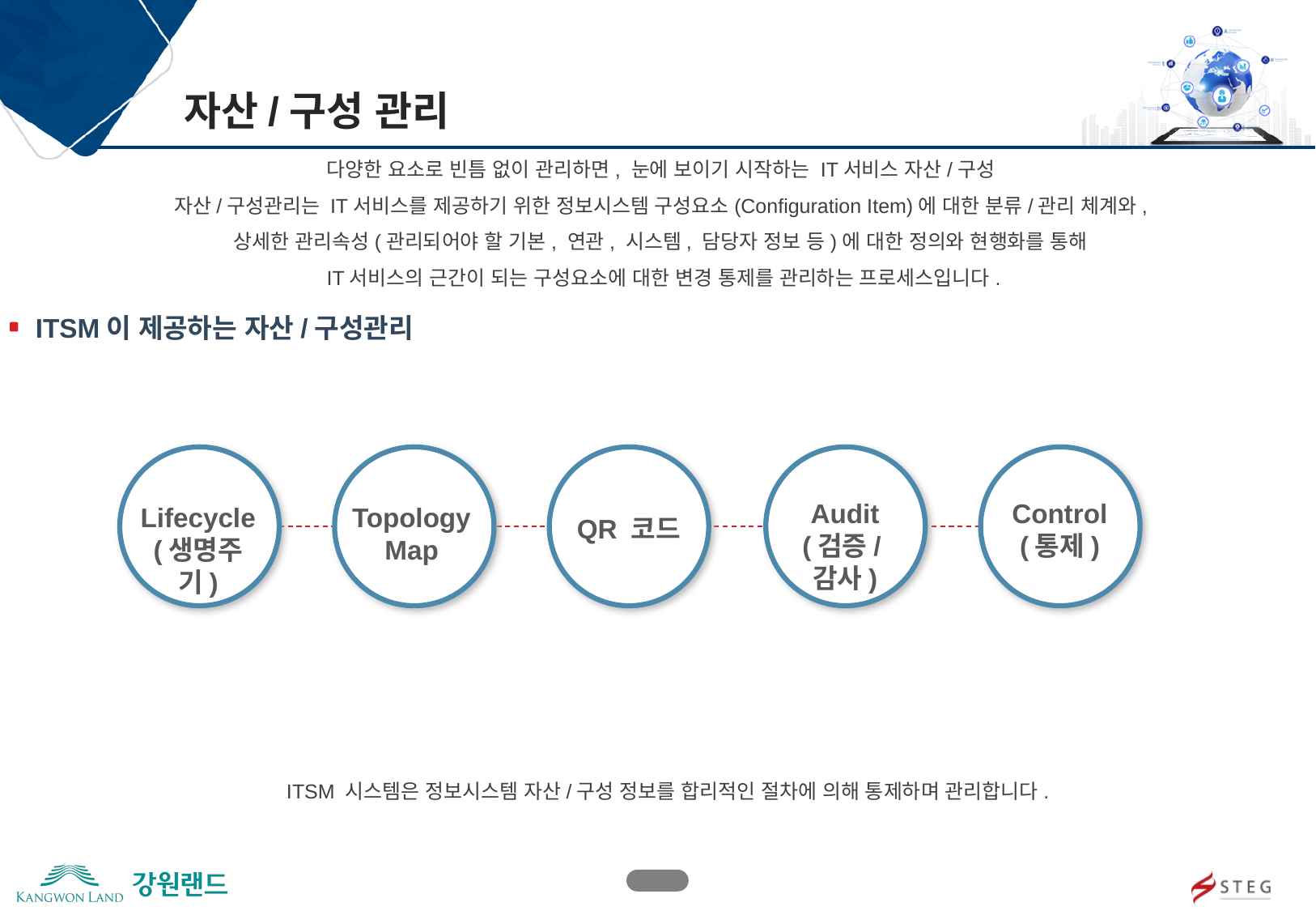

자산/구성 관리
다양한 요소로 빈틈 없이 관리하면, 눈에 보이기 시작하는 IT서비스 자산/구성
자산/구성관리는 IT서비스를 제공하기 위한 정보시스템 구성요소(Configuration Item)에 대한 분류/관리 체계와,
상세한 관리속성(관리되어야 할 기본, 연관, 시스템, 담당자 정보 등)에 대한 정의와 현행화를 통해
 IT서비스의 근간이 되는 구성요소에 대한 변경 통제를 관리하는 프로세스입니다.
ITSM이 제공하는 자산/구성관리

Audit
(검증/감사)
Control
(통제)
Topology
Map
Lifecycle
(생명주기)
QR 코드
ITSM 시스템은 정보시스템 자산/구성 정보를 합리적인 절차에 의해 통제하며 관리합니다.